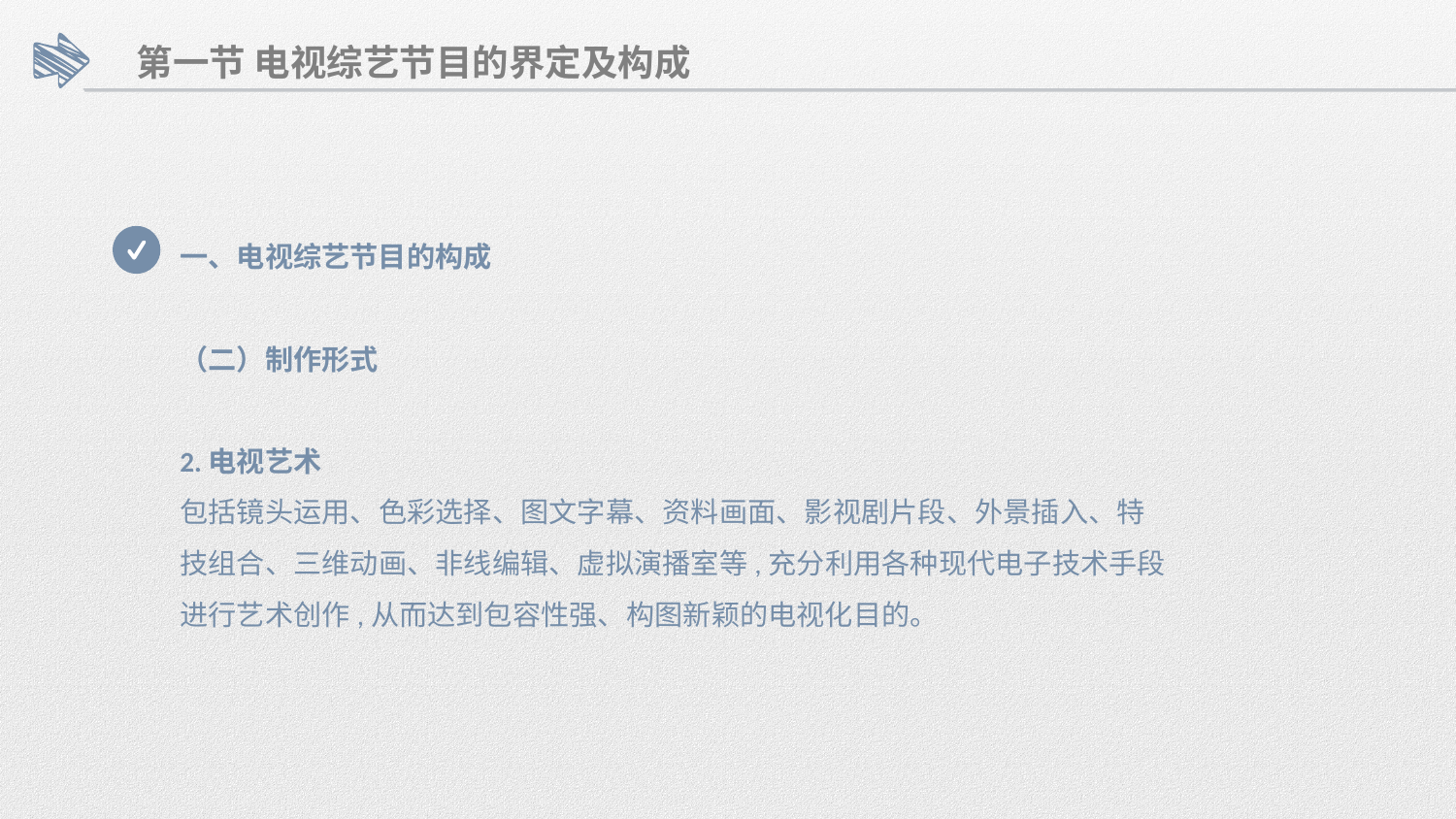

第一节 电视综艺节目的界定及构成
一、电视综艺节目的构成

（二）制作形式

2.电视艺术
包括镜头运用、色彩选择、图文字幕、资料画面、影视剧片段、外景插入、特
技组合、三维动画、非线编辑、虚拟演播室等,充分利用各种现代电子技术手段
进行艺术创作,从而达到包容性强、构图新颖的电视化目的。